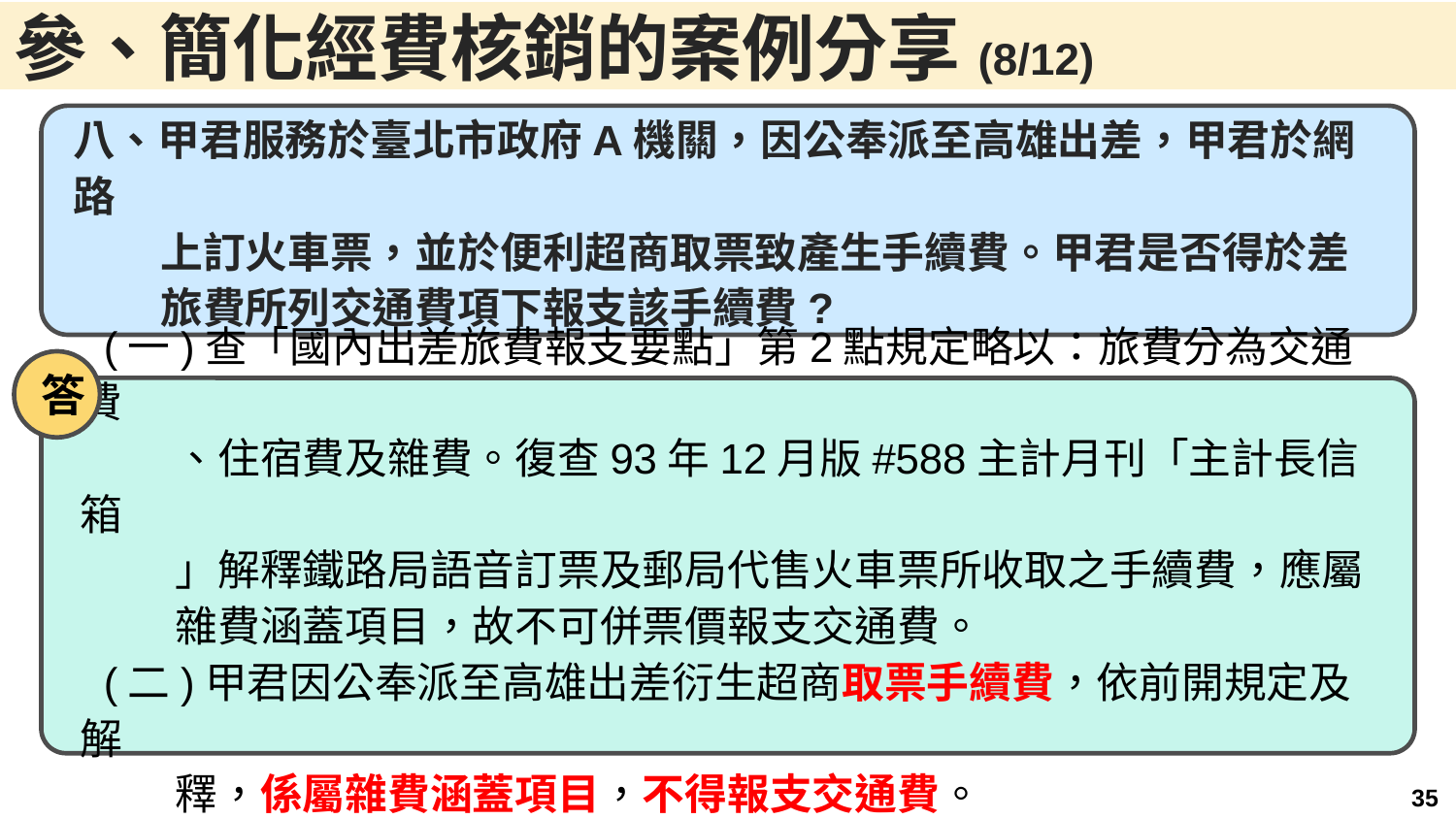

參、簡化經費核銷的案例分享(8/12)

八、甲君服務於臺北市政府A機關，因公奉派至高雄出差，甲君於網路
        上訂火車票，並於便利超商取票致產生手續費。甲君是否得於差
        旅費所列交通費項下報支該手續費?
答

  (一)查「國內出差旅費報支要點」第2點規定略以：旅費分為交通費
         、住宿費及雜費。復查93年12月版#588主計月刊「主計長信箱
         」解釋鐵路局語音訂票及郵局代售火車票所收取之手續費，應屬
         雜費涵蓋項目，故不可併票價報支交通費。
  (二)甲君因公奉派至高雄出差衍生超商取票手續費，依前開規定及解
         釋，係屬雜費涵蓋項目，不得報支交通費。
35